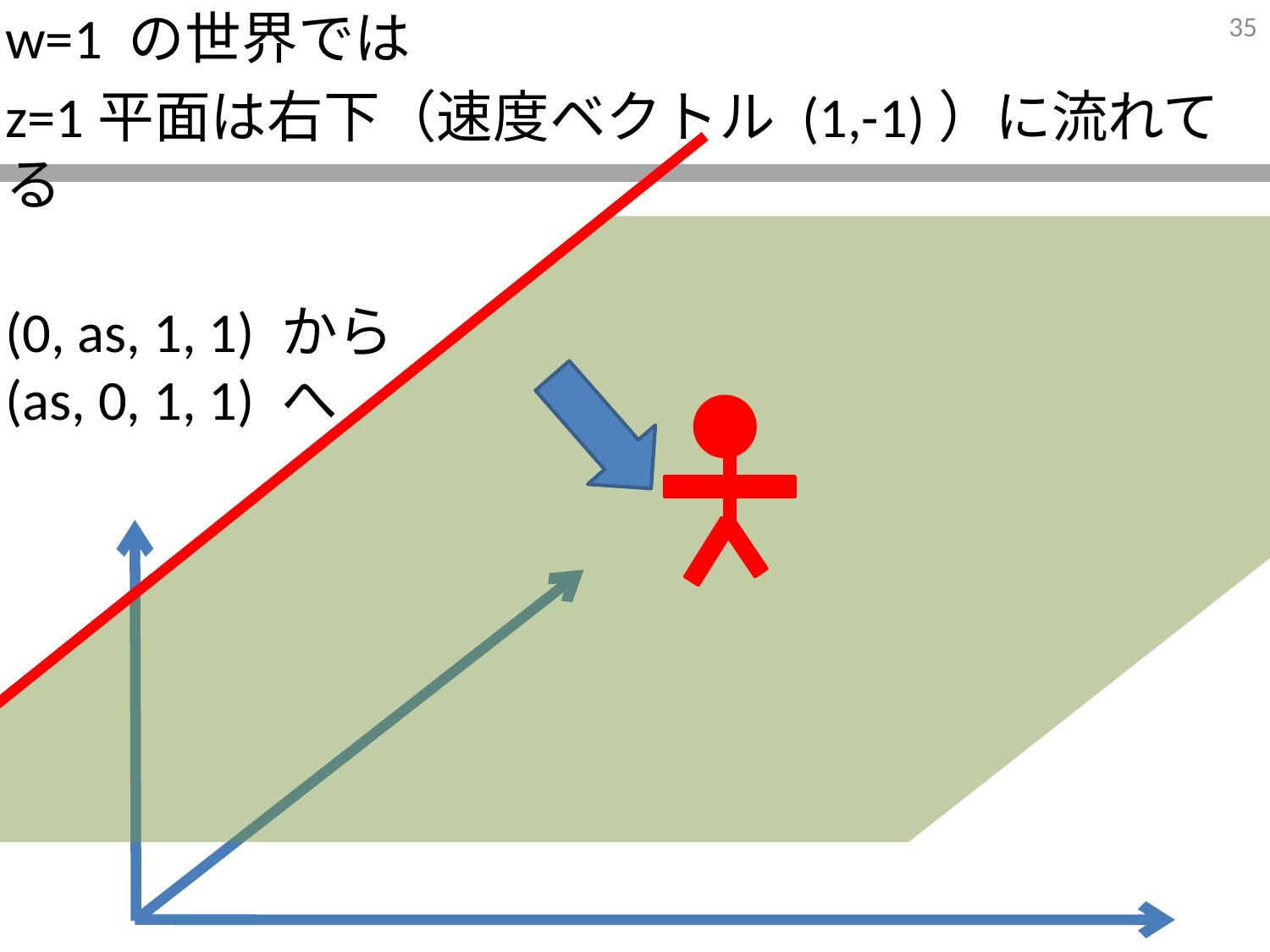

w=1 の世界では
z=1平面は右下（速度ベクトル (1,-1)）に流れてる
(0, as, 1, 1) から
(as, 0, 1, 1) へ